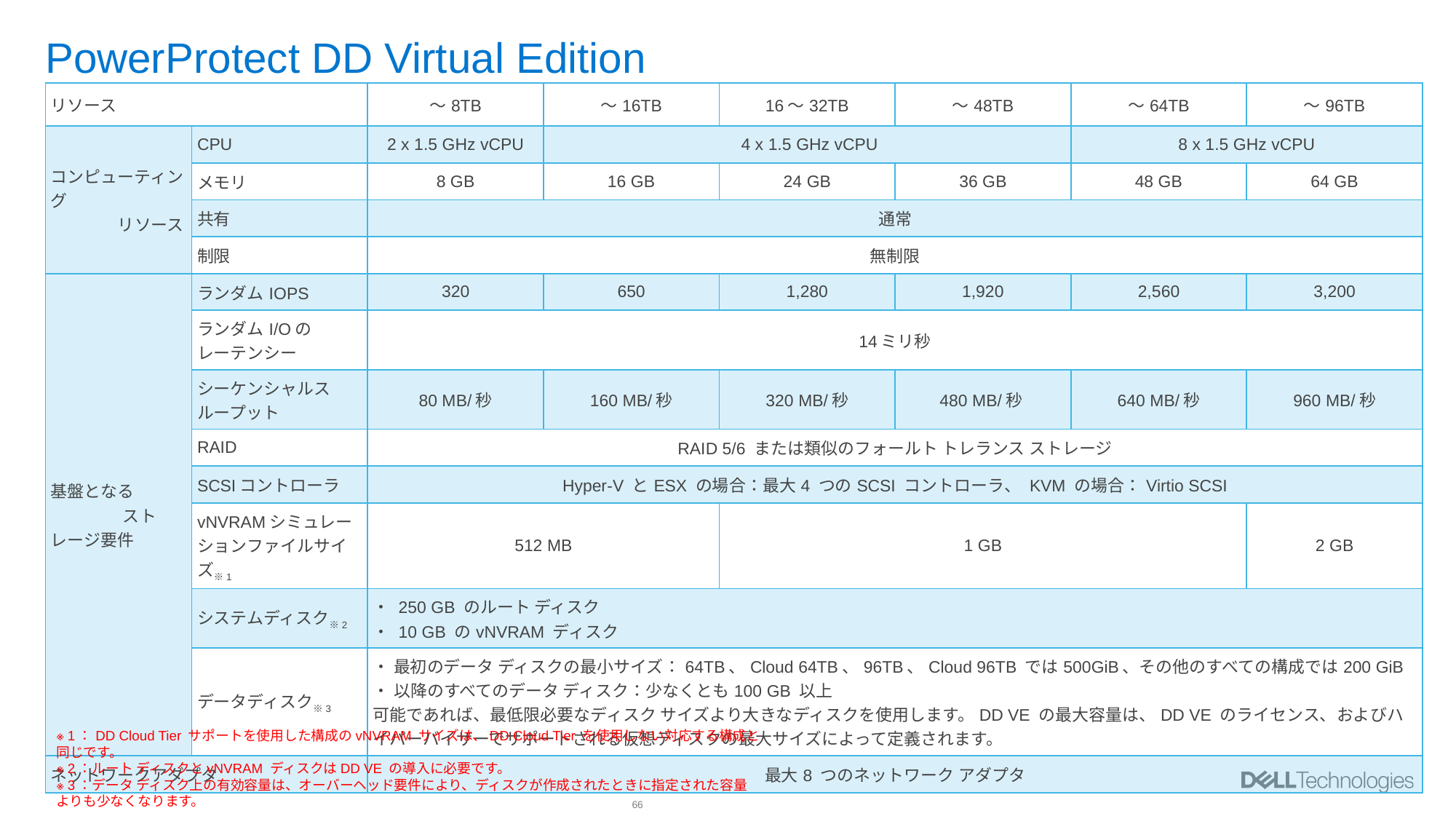

# PowerProtect DD Virtual Edition
| リソース |  | ～8TB | ～16TB | 16～32TB | ～48TB | ～64TB | ～96TB |
| --- | --- | --- | --- | --- | --- | --- | --- |
| コンピューティング　　　　　　　　　　　リソース | CPU | 2 x 1.5 GHz vCPU | 4 x 1.5 GHz vCPU |  |  | 8 x 1.5 GHz vCPU |  |
|  | メモリ | 8 GB | 16 GB | 24 GB | 36 GB | 48 GB | 64 GB |
|  | 共有 | 通常 |  |  |  |  |  |
|  | 制限 | 無制限 |  |  |  |  |  |
| 基盤となる ストレージ要件 | ランダムIOPS | 320 | 650 | 1,280 | 1,920 | 2,560 | 3,200 |
|  | ランダムI/Oの レーテンシー | 14ミリ秒 |  |  |  |  |  |
|  | シーケンシャルスループット | 80 MB/秒 | 160 MB/秒 | 320 MB/秒 | 480 MB/秒 | 640 MB/秒 | 960 MB/秒 |
|  | RAID | RAID 5/6 または類似のフォールト トレランス ストレージ |  |  |  |  |  |
|  | SCSIコントローラ | Hyper-V とESX の場合：最大4 つのSCSI コントローラ、 KVM の場合：Virtio SCSI |  |  |  |  |  |
|  | vNVRAMシミュレーションファイルサイズ※1 | 512 MB |  | 1 GB |  |  | 2 GB |
|  | システムディスク※2 | ・ 250 GB のルート ディスク ・ 10 GB のvNVRAM ディスク |  |  |  |  |  |
|  | データディスク※3 | ・ 最初のデータ ディスクの最小サイズ：64TB、Cloud 64TB、96TB、Cloud 96TB では500GiB、その他のすべての構成では200 GiB ・ 以降のすべてのデータ ディスク：少なくとも100 GB 以上 可能であれば、最低限必要なディスク サイズより大きなディスクを使用します。DD VE の最大容量は、DD VE のライセンス、およびハイパーバイザーでサポートされる仮想ディスクの最大サイズによって定義されます。 |  |  |  |  |  |
| ネットワークアダプタ |  | 最大8 つのネットワーク アダプタ |  |  |  |  |  |
※1：DD Cloud Tier サポートを使用した構成のvNVRAM サイズは、DD Cloud Tier を使用しない対応する構成と同じです。
※2：ルート ディスクとvNVRAM ディスクはDD VE の導入に必要です。
※3：データ ディスク上の有効容量は、オーバーヘッド要件により、ディスクが作成されたときに指定された容量よりも少なくなります。